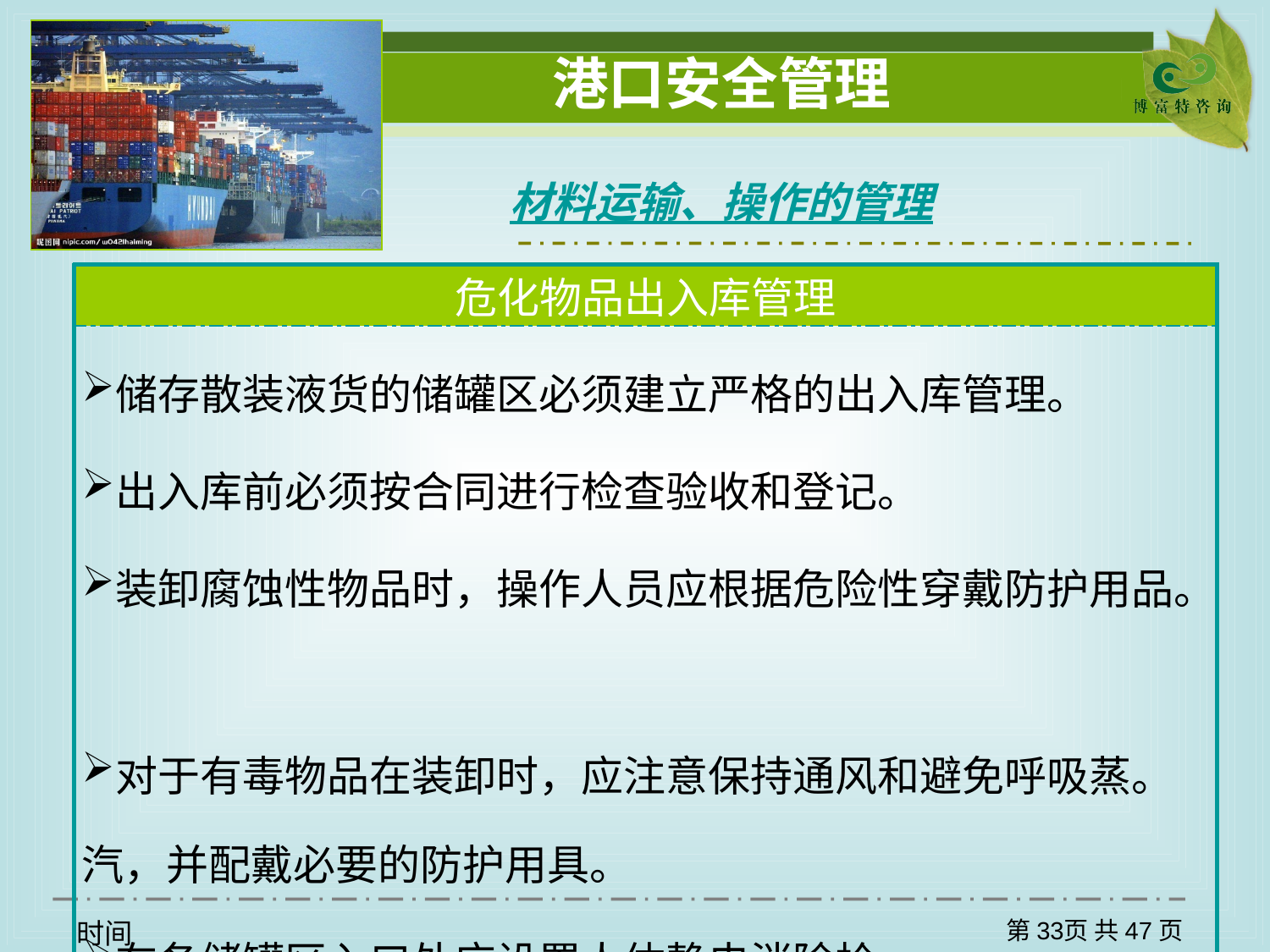

材料运输、操作的管理
| 危化物品出入库管理 |
| --- |
| 储存散装液货的储罐区必须建立严格的出入库管理。 出入库前必须按合同进行检查验收和登记。 装卸腐蚀性物品时，操作人员应根据危险性穿戴防护用品。 对于有毒物品在装卸时，应注意保持通风和避免呼吸蒸。汽，并配戴必要的防护用具。 在各储罐区入口处应设置人体静电消除栓。 在库内禁止使用无防爆装置的无线电话机及其他通讯器材。 |
第33页 共47页
时间